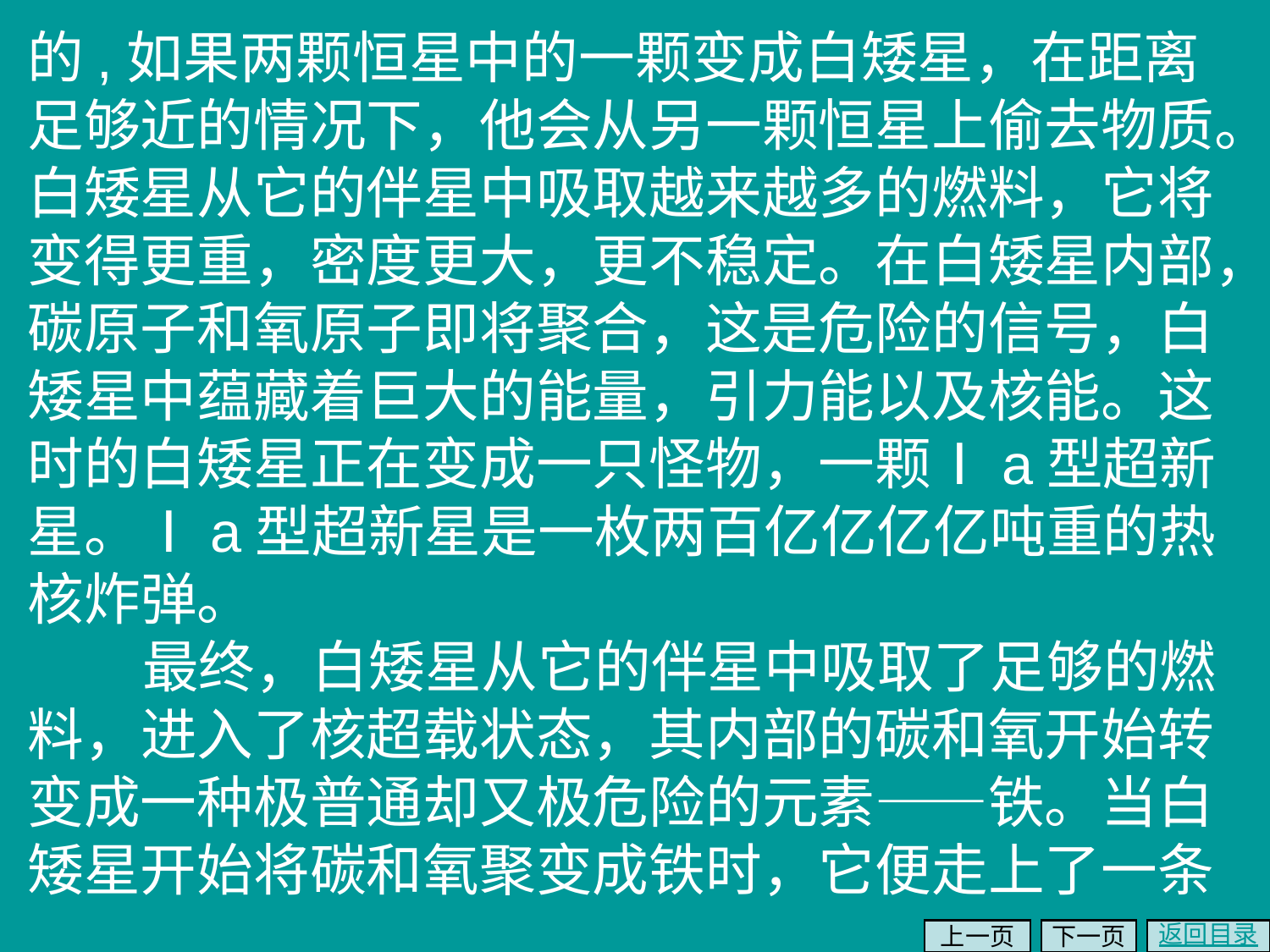

的,如果两颗恒星中的一颗变成白矮星，在距离足够近的情况下，他会从另一颗恒星上偷去物质。白矮星从它的伴星中吸取越来越多的燃料，它将变得更重，密度更大，更不稳定。在白矮星内部，碳原子和氧原子即将聚合，这是危险的信号，白矮星中蕴藏着巨大的能量，引力能以及核能。这时的白矮星正在变成一只怪物，一颗Ⅰa型超新星。Ⅰa型超新星是一枚两百亿亿亿亿吨重的热核炸弹。
        最终，白矮星从它的伴星中吸取了足够的燃料，进入了核超载状态，其内部的碳和氧开始转变成一种极普通却又极危险的元素——铁。当白矮星开始将碳和氧聚变成铁时，它便走上了一条
上一页
下一页
返回目录